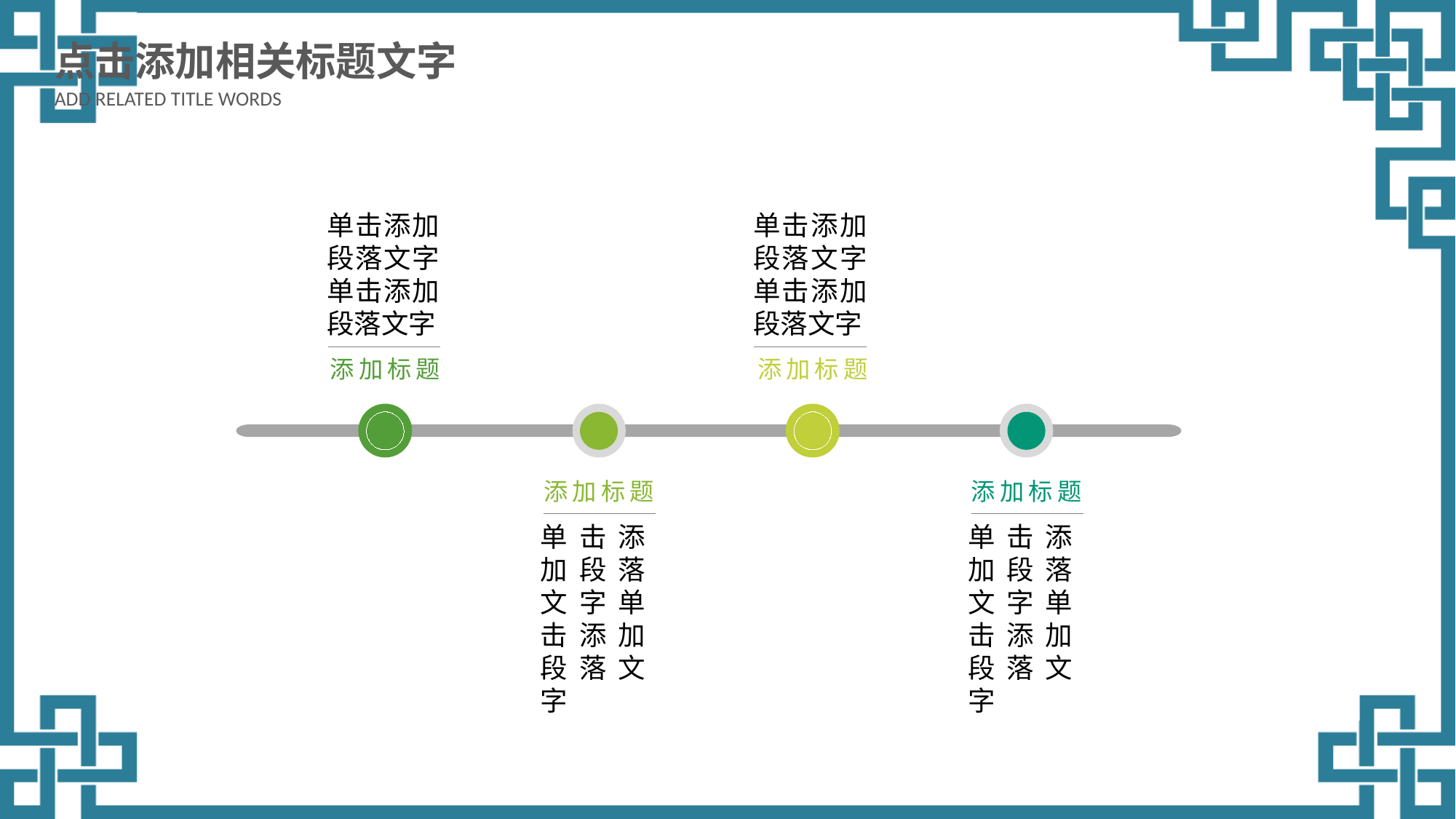

点击添加相关标题文字
ADD RELATED TITLE WORDS
单击添加段落文字单击添加段落文字
单击添加段落文字单击添加段落文字
添加标题
添加标题

添加标题
添加标题
单击添加段落文字单击添加段落文字
单击添加段落文字单击添加段落文字